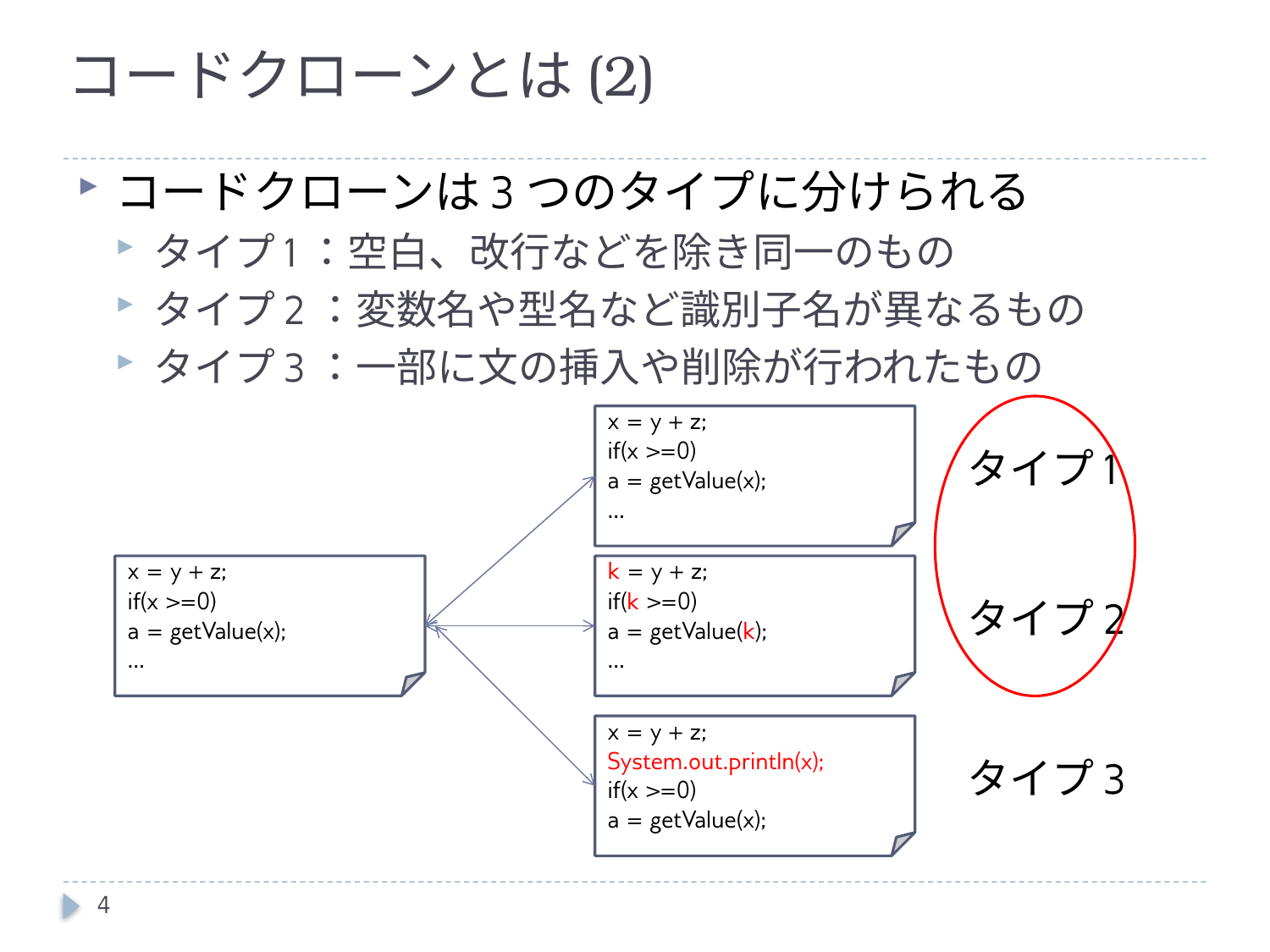

# コードクローンとは(2)
コードクローンは3つのタイプに分けられる
タイプ1：空白、改行などを除き同一のもの
タイプ2：変数名や型名など識別子名が異なるもの
タイプ3：一部に文の挿入や削除が行われたもの

x = y + z;
if(x >=0)
a = getValue(x);
…
タイプ1
x = y + z;
if(x >=0)
a = getValue(x);
…
k = y + z;
if(k >=0)
a = getValue(k);
…
タイプ2
x = y + z;
System.out.println(x);
if(x >=0)
a = getValue(x);
タイプ3
4